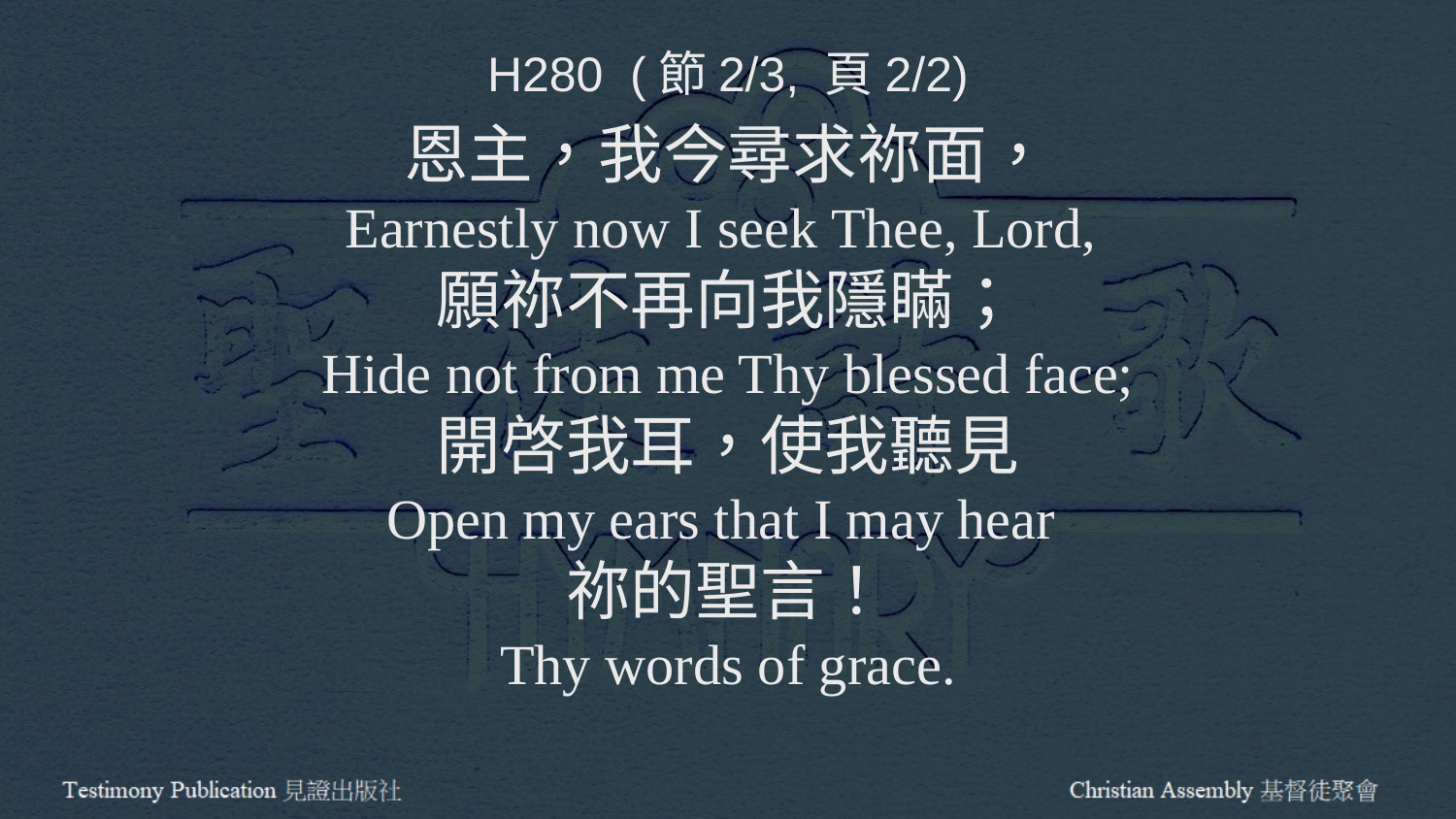

H280  (節2/3, 頁2/2)
恩主，我今尋求祢面，
Earnestly now I seek Thee, Lord,
願祢不再向我隱瞞；
Hide not from me Thy blessed face;
開啓我耳，使我聽見
Open my ears that I may hear
祢的聖言！
Thy words of grace.